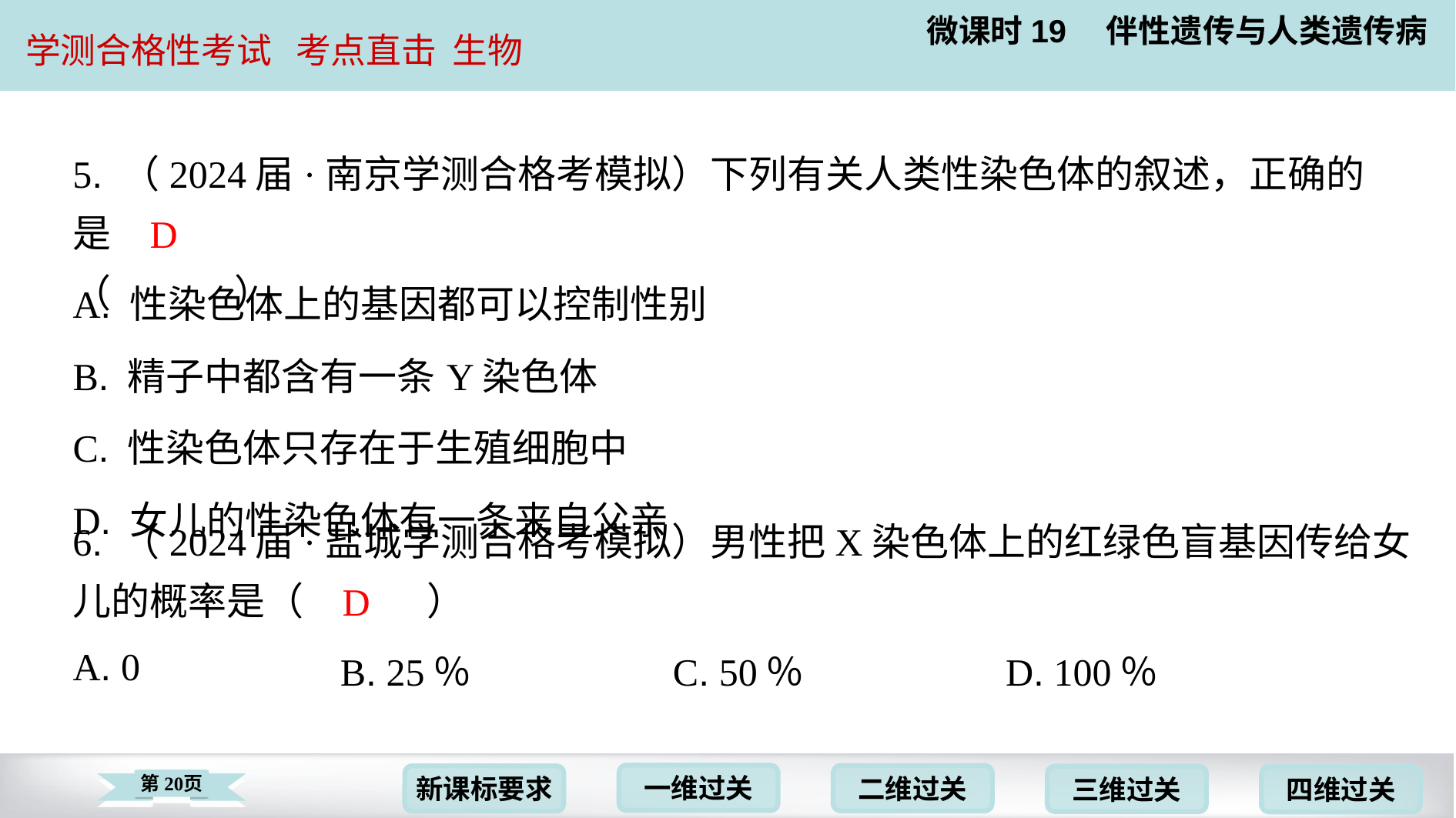

5. （2024届·南京学测合格考模拟）下列有关人类性染色体的叙述，正确的是
（　D　）
D
| A. 性染色体上的基因都可以控制性别 |
| --- |
| B. 精子中都含有一条Y染色体 |
| C. 性染色体只存在于生殖细胞中 |
| D. 女儿的性染色体有一条来自父亲 |
6. （2024届·盐城学测合格考模拟）男性把X染色体上的红绿色盲基因传给女
儿的概率是（　D　）
D
| A. 0 | B. 25％ | C. 50％ | D. 100％ |
| --- | --- | --- | --- |